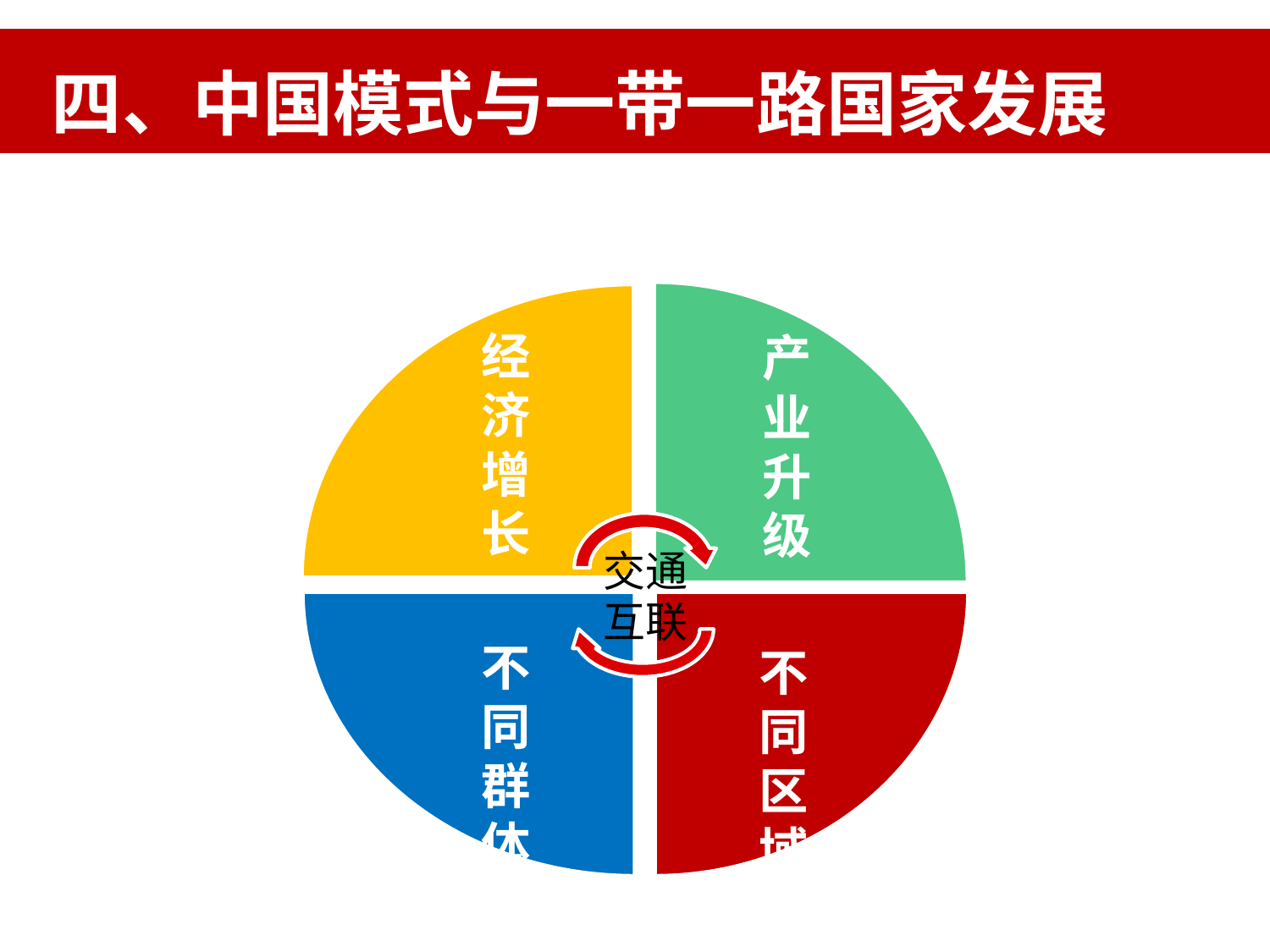

# 四、中国模式与一带一路国家发展

经济增长
产业升级

不同区域
机会
不同群体
交通
互联